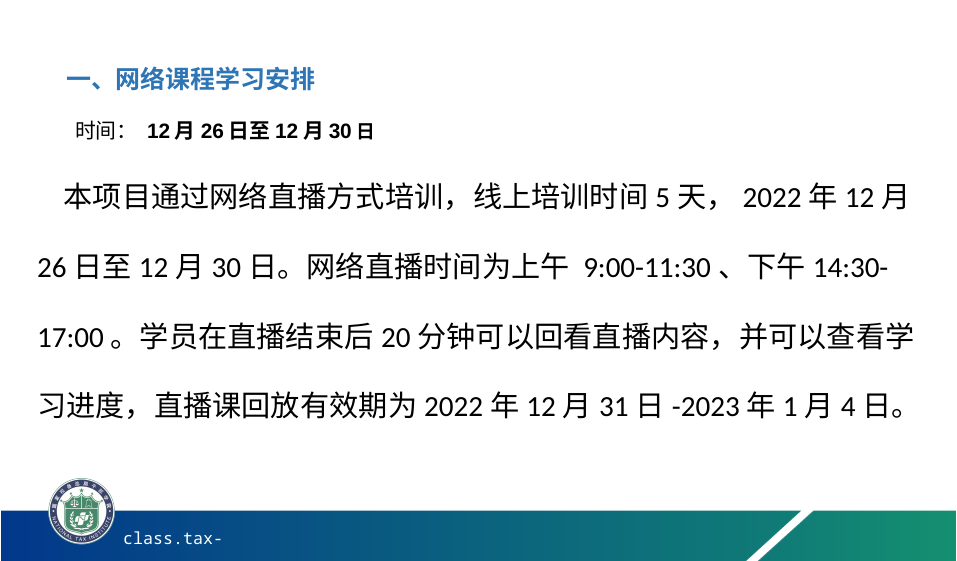

一、网络课程学习安排
       时间： 12月26日至12月30日
   本项目通过网络直播方式培训，线上培训时间5天，2022年12月26日至12月30日。网络直播时间为上午 9:00-11:30、下午14:30-17:00。学员在直播结束后20分钟可以回看直播内容，并可以查看学习进度，直播课回放有效期为2022年12月31日-2023年1月4日。